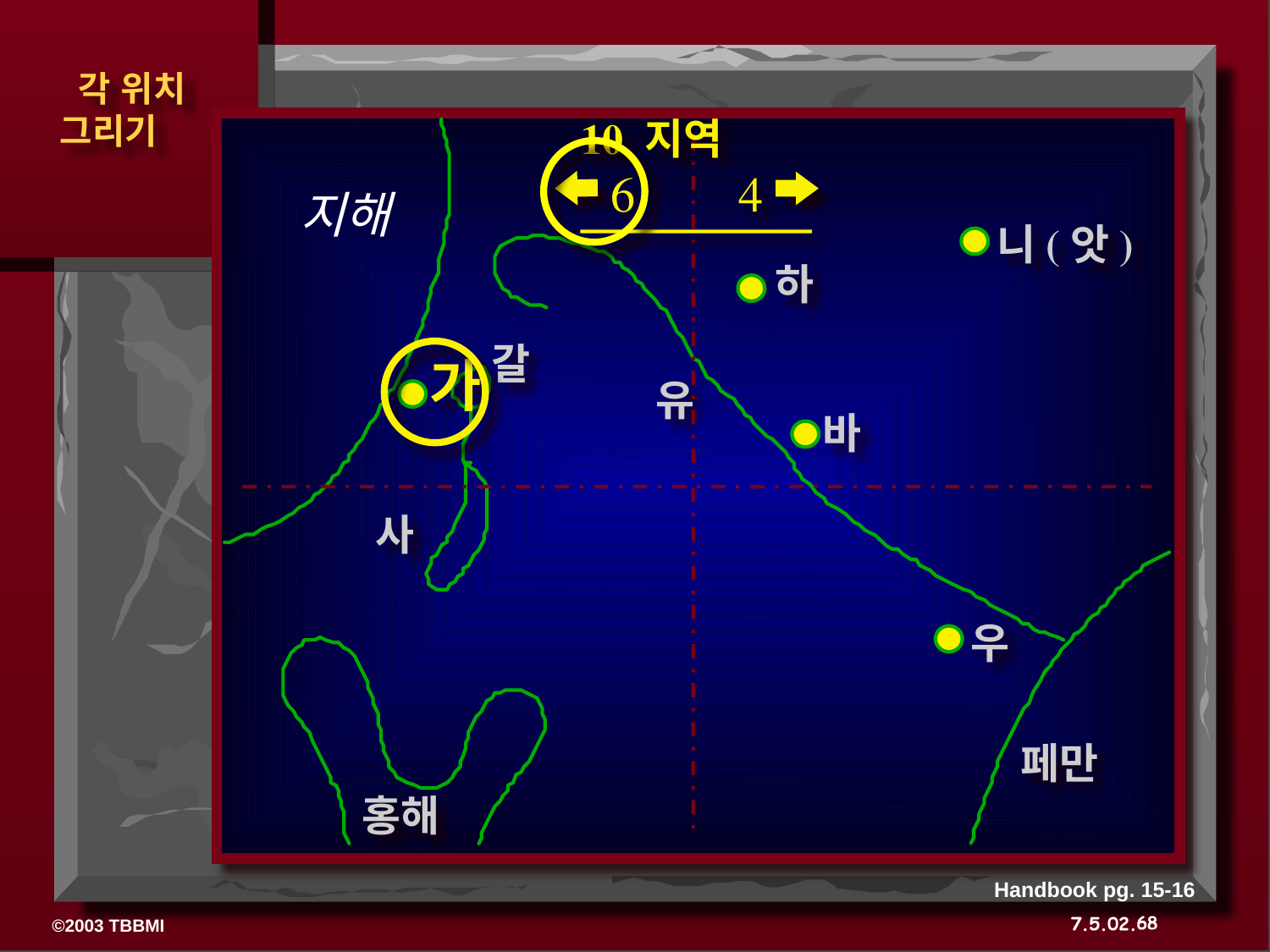

10 지역

6
4

지해
니(앗)

하

갈

가

유

바

사

우

페만
홍해

Handbook pg. 15-16
68